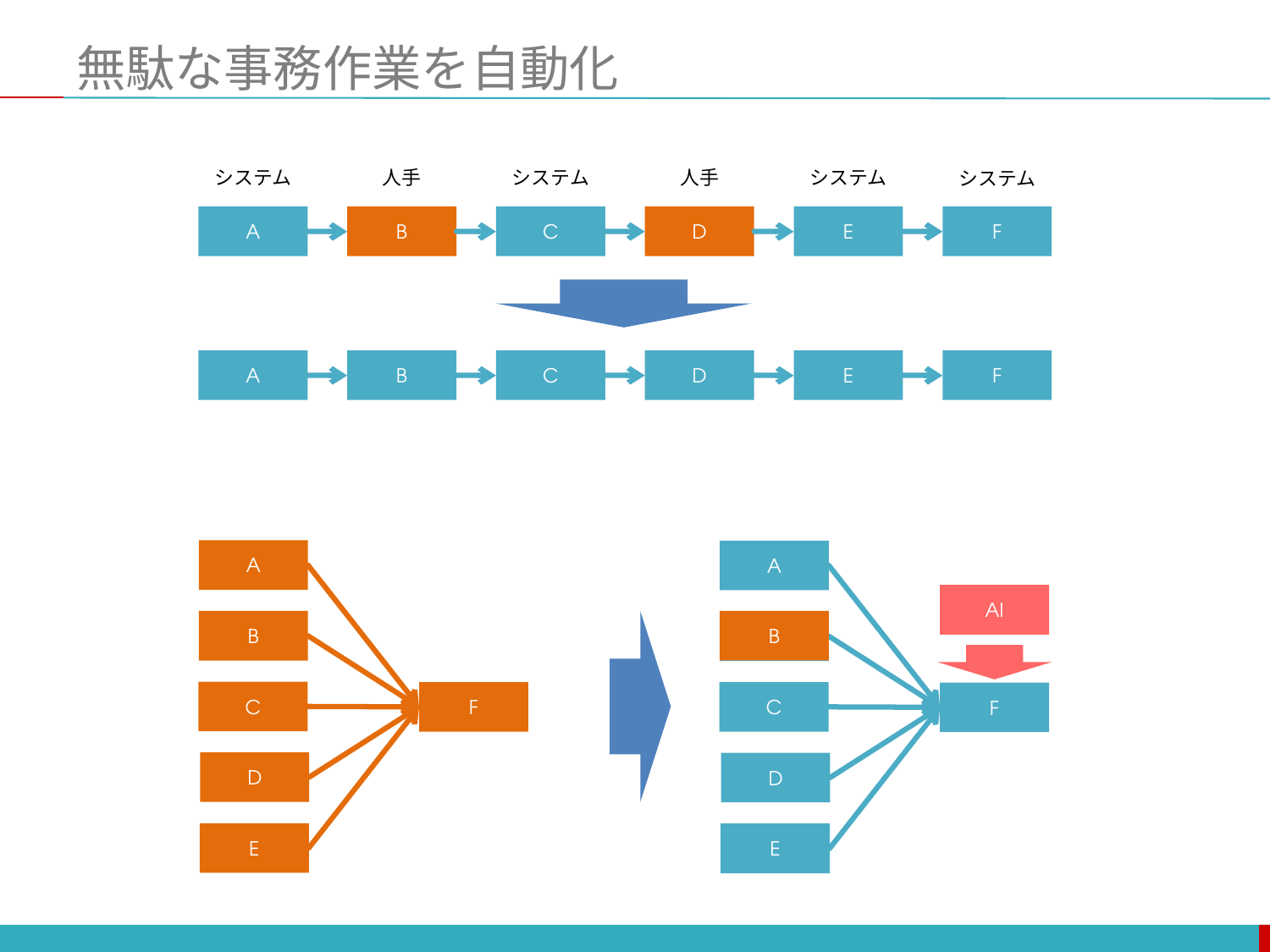

# 無駄な事務作業を自動化
システム
人手
システム
人手
システム
システム
A
B
C
D
E
F

A
B
C
D
E
F
A
B
C
F
D
E
A
B
C
F
D
E
AI
B